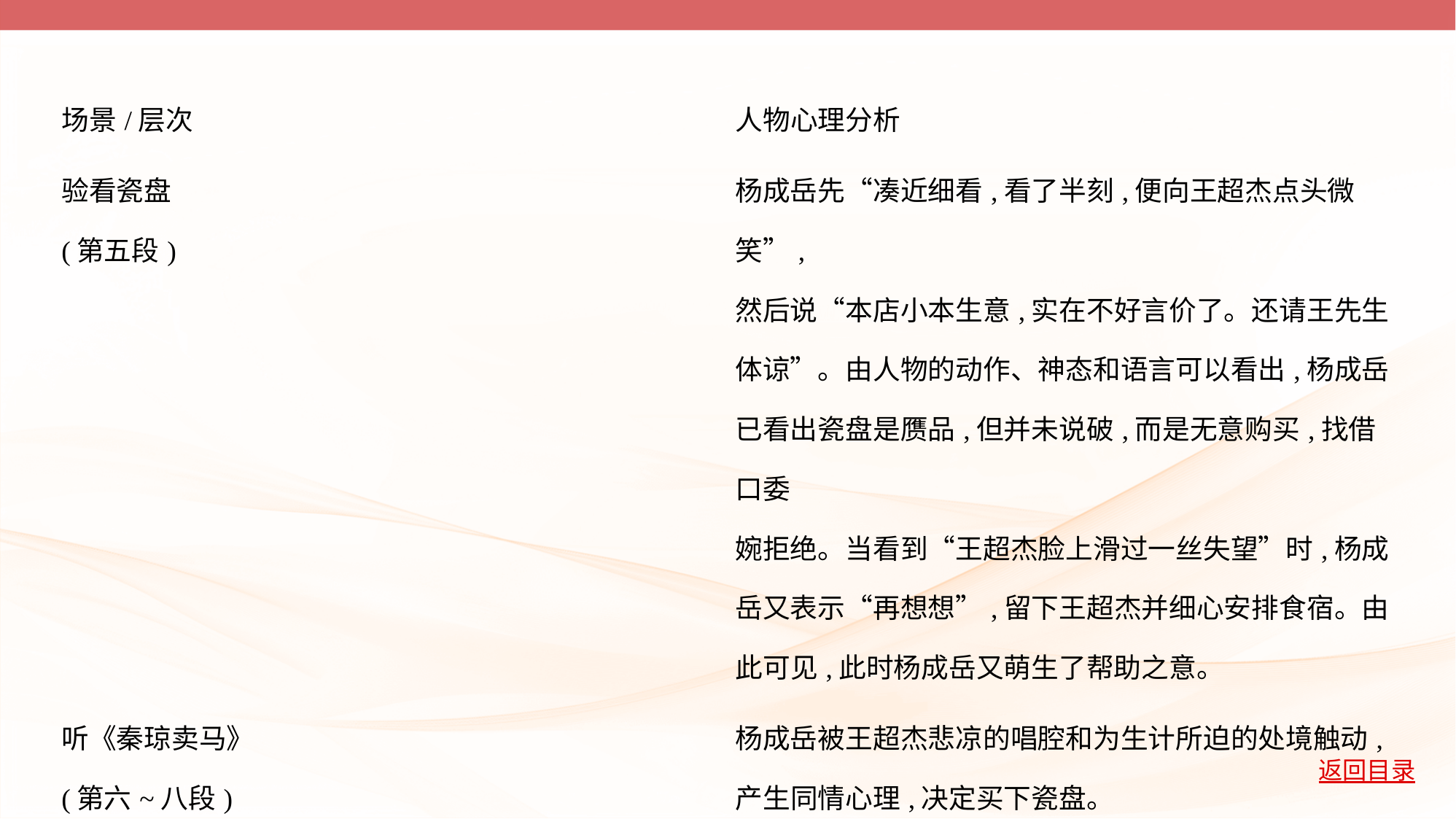

| 场景/层次 | 人物心理分析 |
| --- | --- |
| 验看瓷盘 (第五段) | 杨成岳先“凑近细看,看了半刻,便向王超杰点头微笑”, 然后说“本店小本生意,实在不好言价了。还请王先生 体谅”。由人物的动作、神态和语言可以看出,杨成岳 已看出瓷盘是赝品,但并未说破,而是无意购买,找借口委 婉拒绝。当看到“王超杰脸上滑过一丝失望”时,杨成 岳又表示“再想想”,留下王超杰并细心安排食宿。由 此可见,此时杨成岳又萌生了帮助之意。 |
| 听《秦琼卖马》 (第六~八段) | 杨成岳被王超杰悲凉的唱腔和为生计所迫的处境触动, 产生同情心理,决定买下瓷盘。 |
| 买下瓷盘 (第九~十四段) | 通过张小武与杨成岳的对话可以看出,杨成岳对戏剧的 热爱、对世道人生的感悟是其知假买假、慷慨解囊的 原因。 |